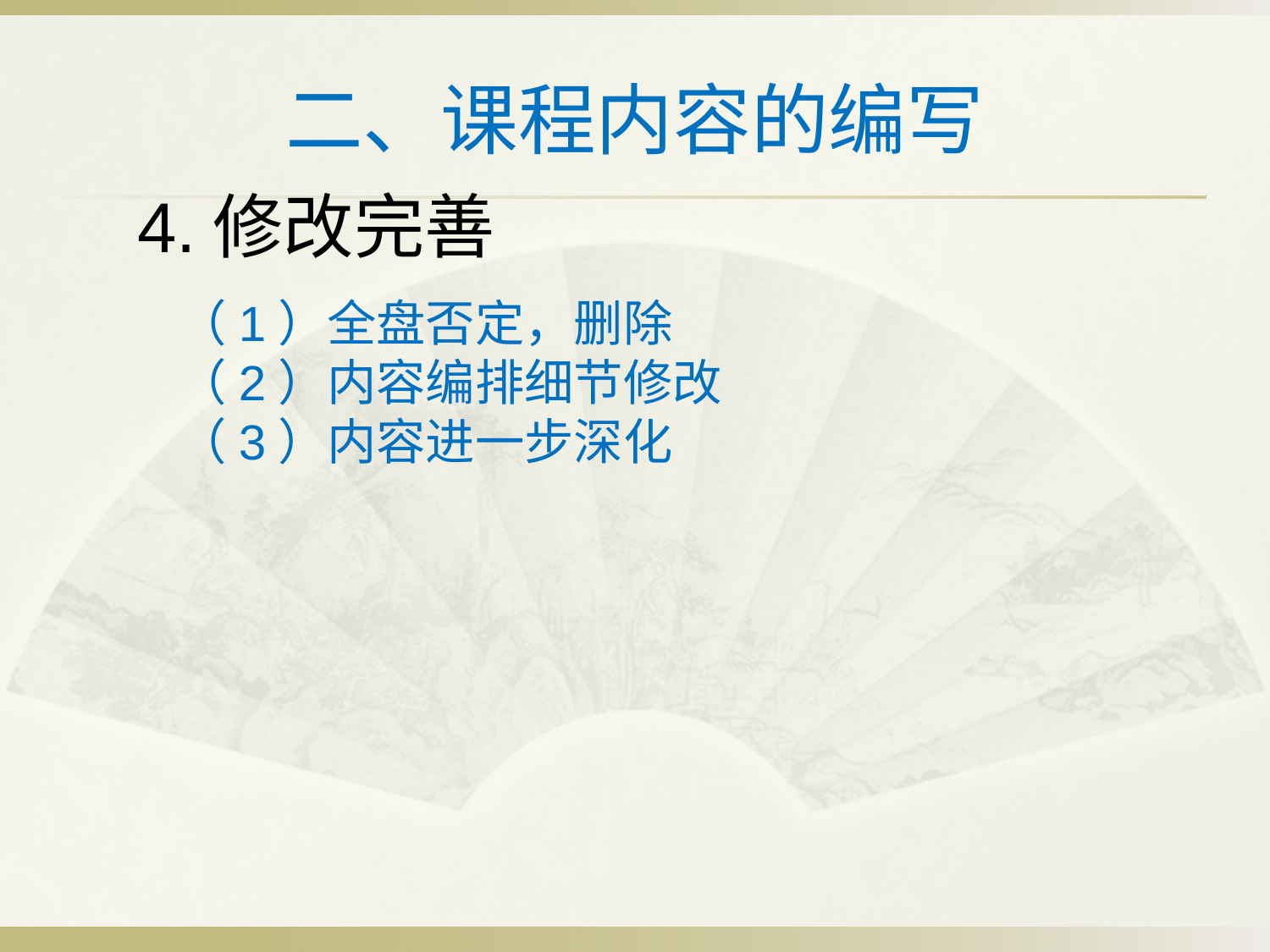

# 二、课程内容的编写
4.修改完善

（1）全盘否定，删除
（2）内容编排细节修改
（3）内容进一步深化